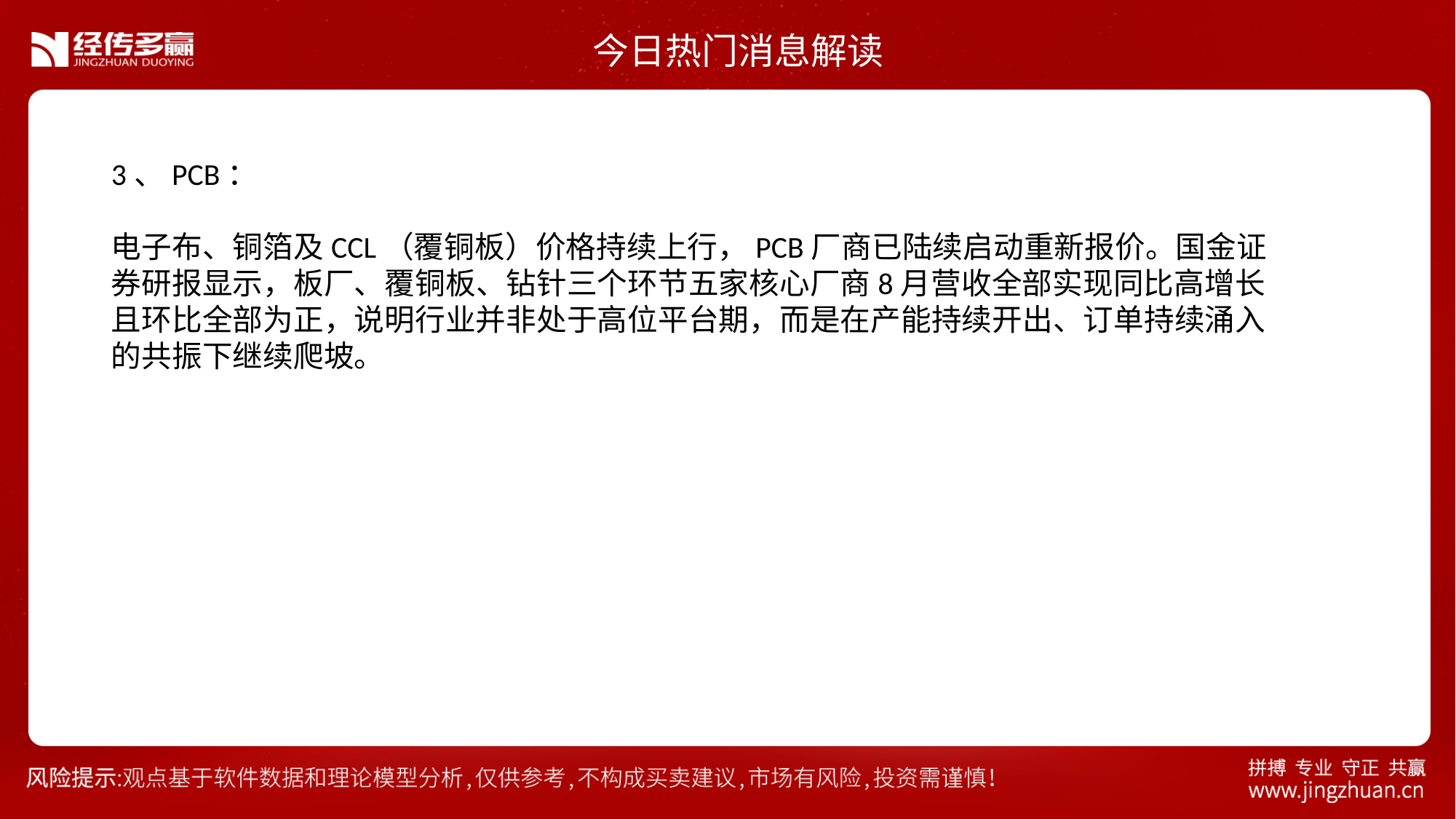

今日热门消息解读
3、PCB：

电子布、铜箔及CCL（覆铜板）价格持续上行，PCB厂商已陆续启动重新报价。国金证券研报显示，板厂、覆铜板、钻针三个环节五家核心厂商8月营收全部实现同比高增长且环比全部为正，说明行业并非处于高位平台期，而是在产能持续开出、订单持续涌入的共振下继续爬坡。